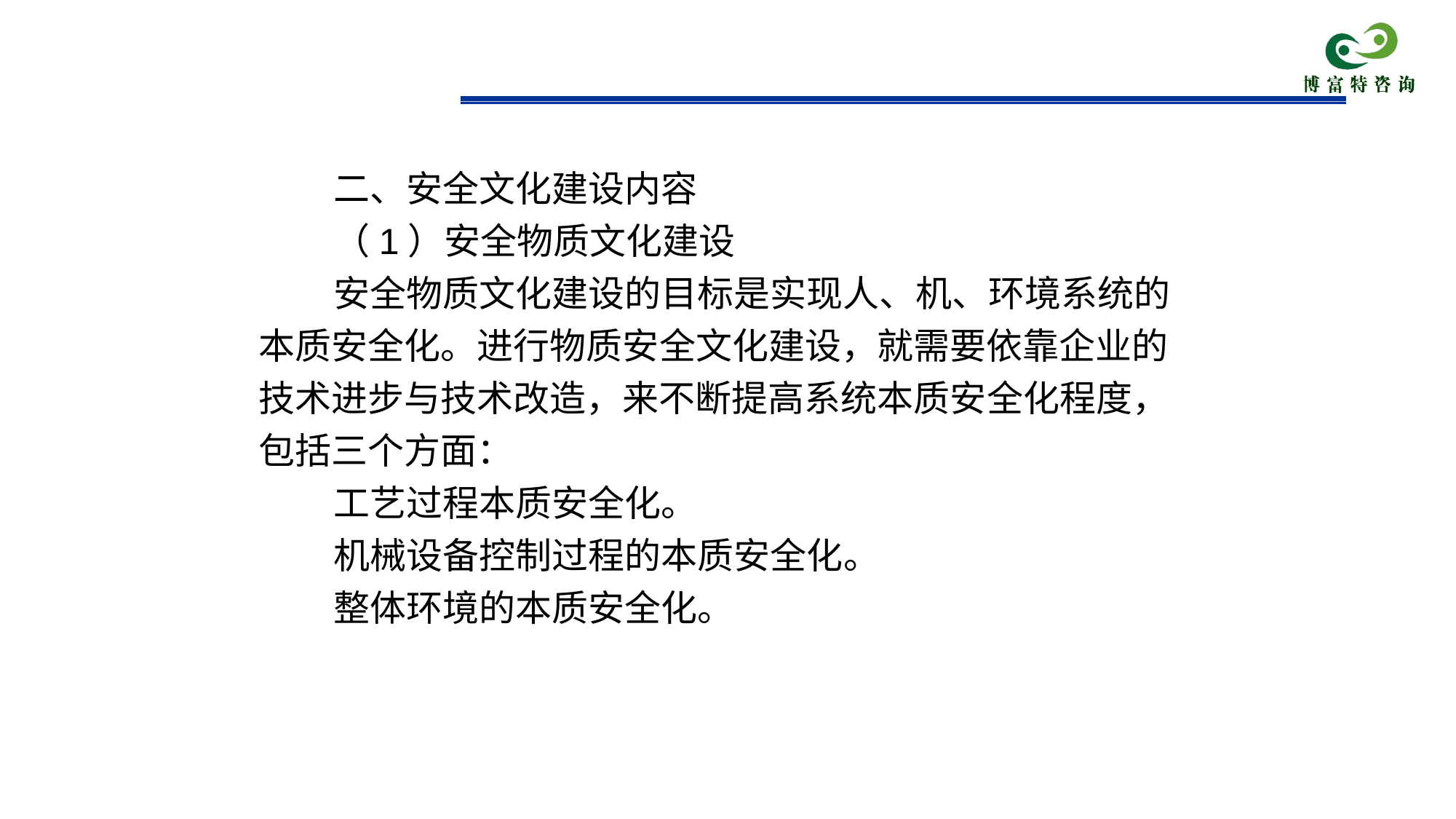

二、安全文化建设内容
（1）安全物质文化建设
安全物质文化建设的目标是实现人、机、环境系统的本质安全化。进行物质安全文化建设，就需要依靠企业的技术进步与技术改造，来不断提高系统本质安全化程度，包括三个方面：
工艺过程本质安全化。
机械设备控制过程的本质安全化。
整体环境的本质安全化。